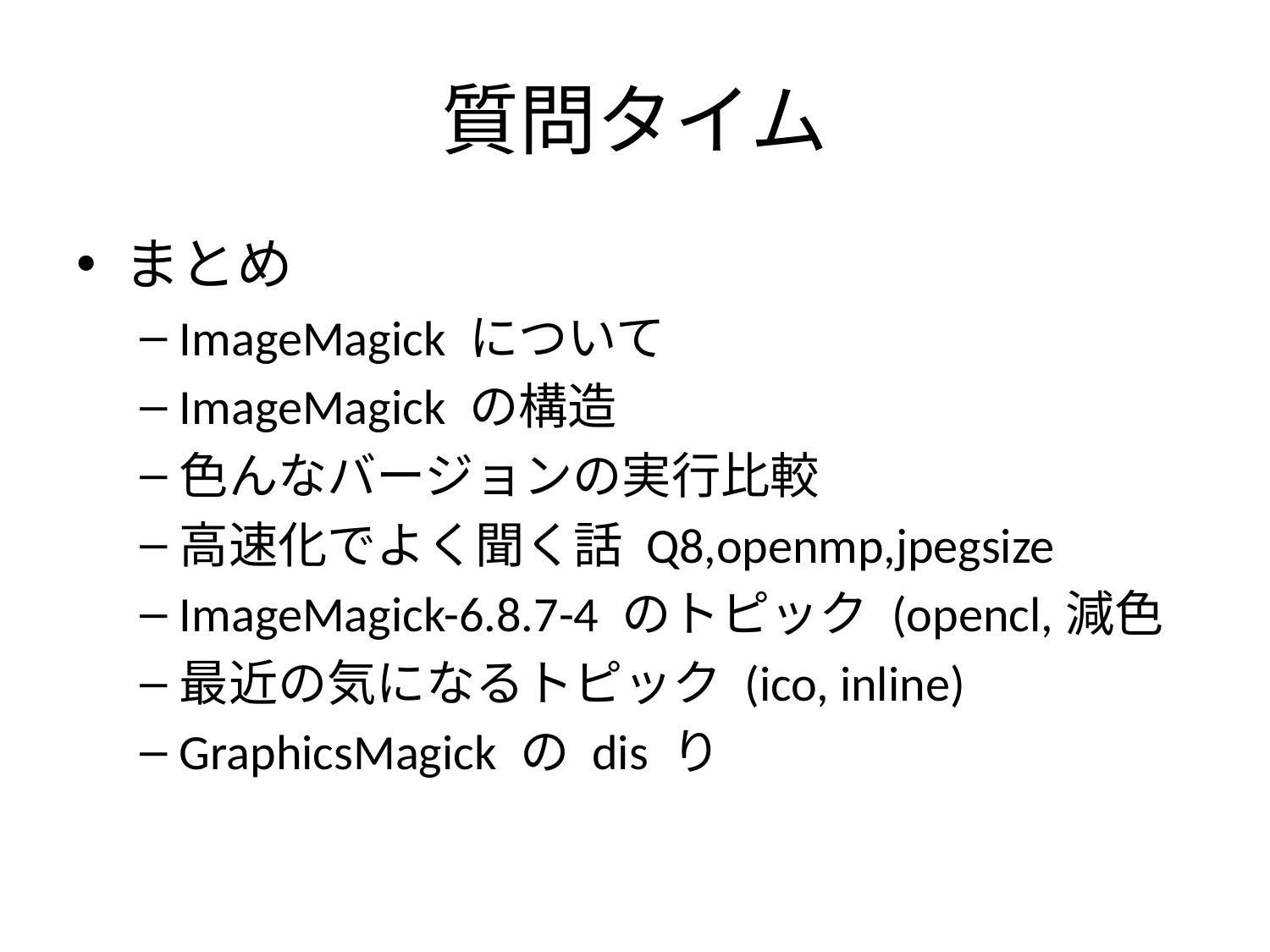

# 質問タイム
まとめ
ImageMagick について
ImageMagick の構造
色んなバージョンの実行比較
高速化でよく聞く話 Q8,openmp,jpegsize
ImageMagick-6.8.7-4 のトピック (opencl,減色
最近の気になるトピック (ico, inline)
GraphicsMagick の dis り